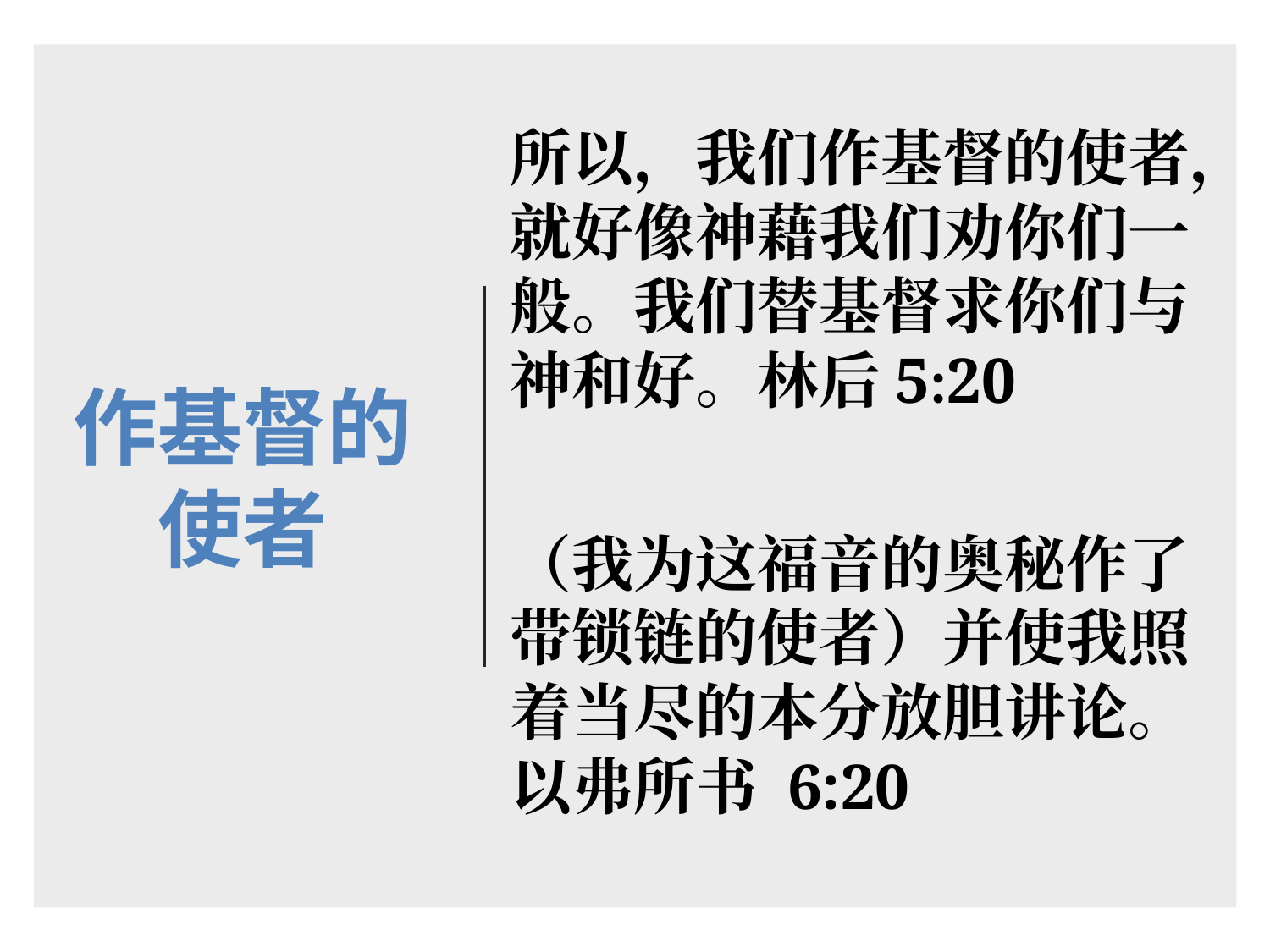

所以，我们作基督的使者，就好像神藉我们劝你们一般。我们替基督求你们与神和好。林后5:20

（我为这福音的奥秘作了带锁链的使者）并使我照着当尽的本分放胆讲论。以弗所书 6:20

# 作基督的使者